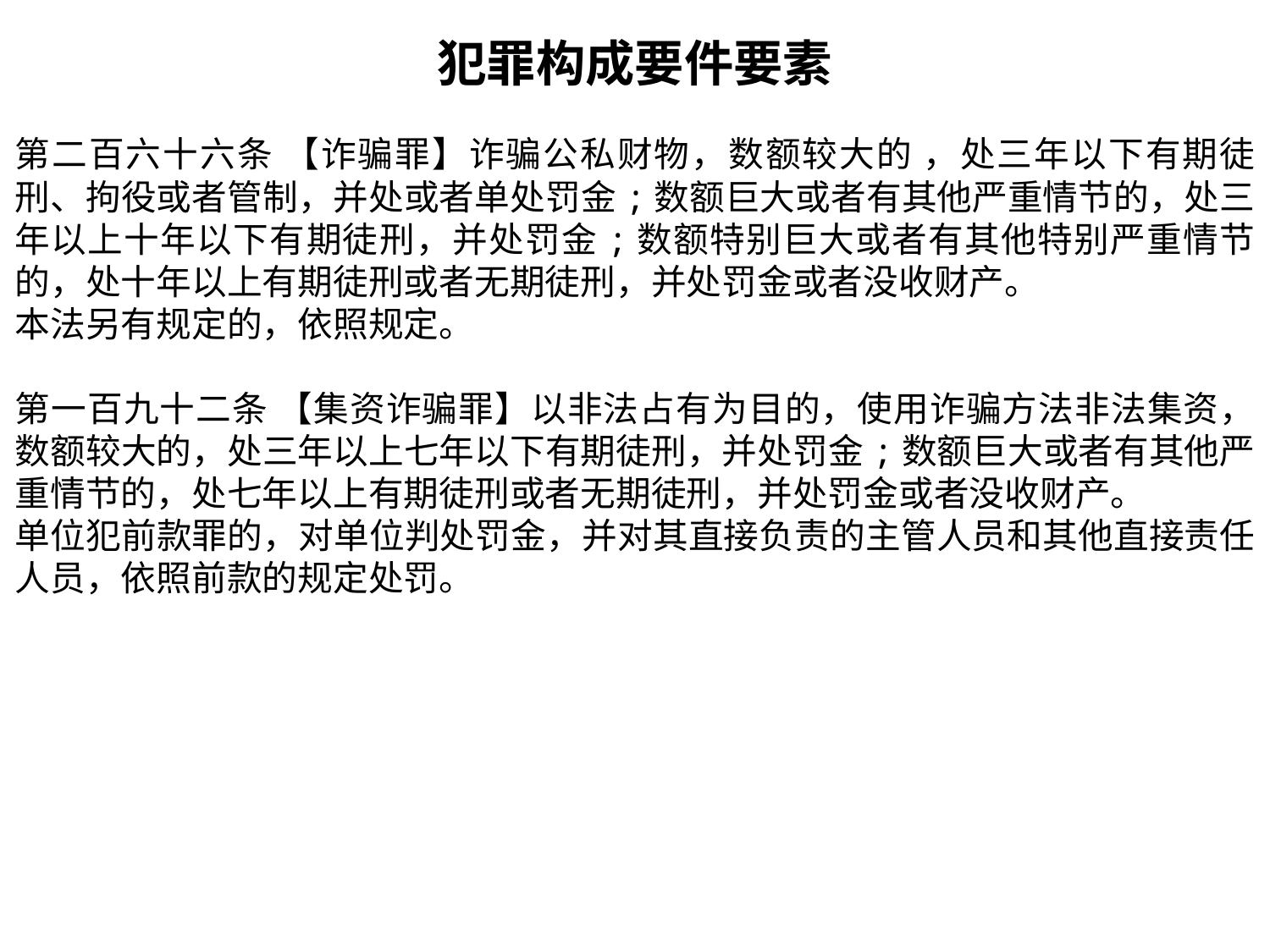

犯罪构成要件要素
第二百六十六条 【诈骗罪】诈骗公私财物，数额较大的 ，处三年以下有期徒刑、拘役或者管制，并处或者单处罚金;数额巨大或者有其他严重情节的，处三年以上十年以下有期徒刑，并处罚金;数额特别巨大或者有其他特别严重情节的，处十年以上有期徒刑或者无期徒刑，并处罚金或者没收财产。
本法另有规定的，依照规定。

第一百九十二条 【集资诈骗罪】以非法占有为目的，使用诈骗方法非法集资，数额较大的，处三年以上七年以下有期徒刑，并处罚金;数额巨大或者有其他严重情节的，处七年以上有期徒刑或者无期徒刑，并处罚金或者没收财产。
单位犯前款罪的，对单位判处罚金，并对其直接负责的主管人员和其他直接责任人员，依照前款的规定处罚。